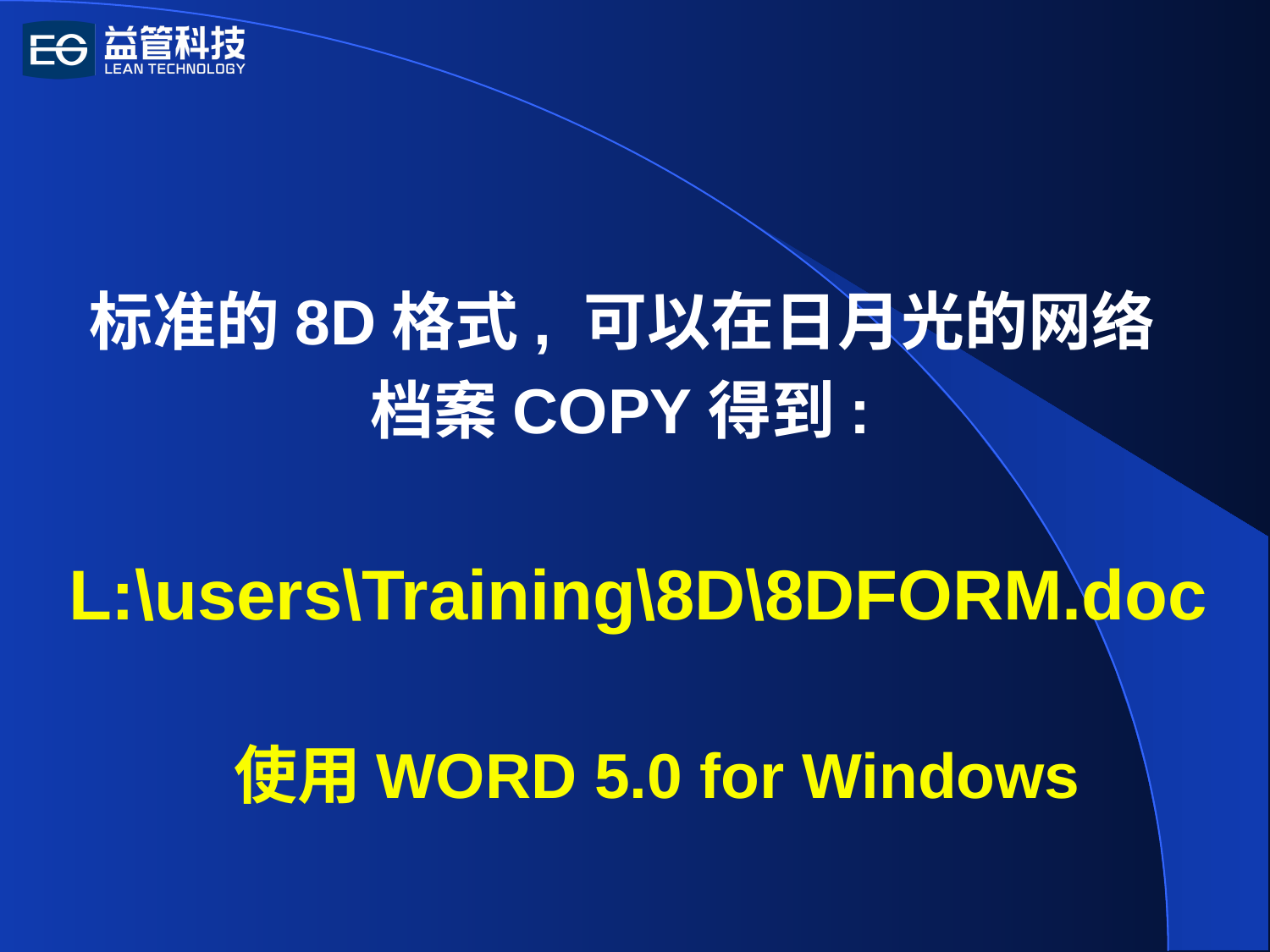

标准的8D格式, 可以在日月光的网络
档案COPY得到:

 L:\users\Training\8D\8DFORM.doc

    使用WORD 5.0 for Windows